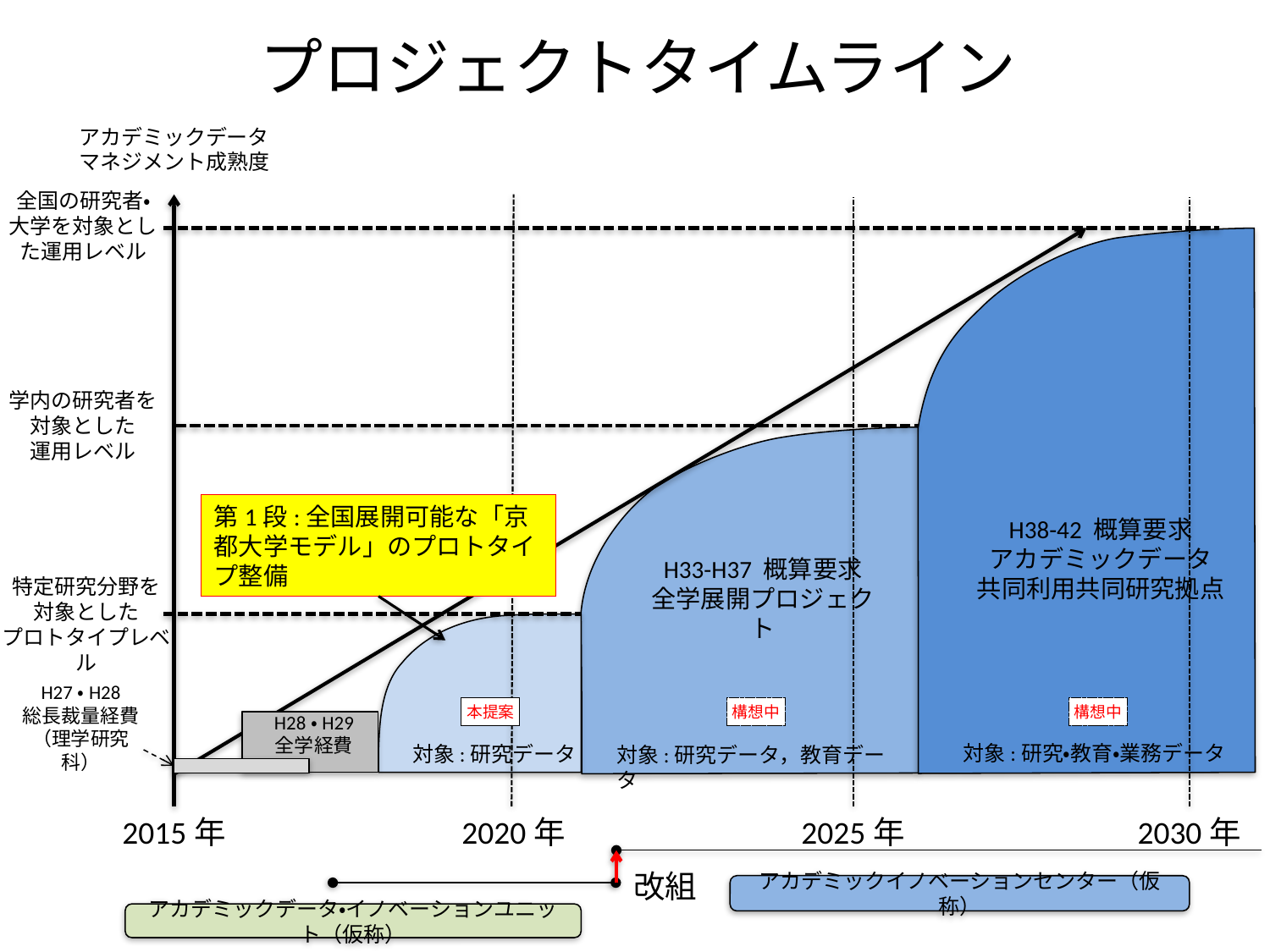

# プロジェクトタイムライン
アカデミックデータ
マネジメント成熟度
全国の研究者・大学を対象とした運用レベル

学内の研究者を対象とした
運用レベル

第1段:全国展開可能な「京都大学モデル」のプロトタイプ整備
H38-42 概算要求
アカデミックデータ
共同利用共同研究拠点
H33-H37 概算要求
全学展開プロジェクト
特定研究分野を
対象とした
プロトタイプレベル

H27・H28
総長裁量経費（理学研究科）
本提案
構想中
構想中
H28・H29
全学経費

対象:研究・教育・業務データ
対象:研究データ
対象:研究データ，教育データ

2015年
2020年
2025年
2030年
改組
アカデミックイノベーションセンター（仮称）
アカデミックデータ・イノベーションユニット（仮称）